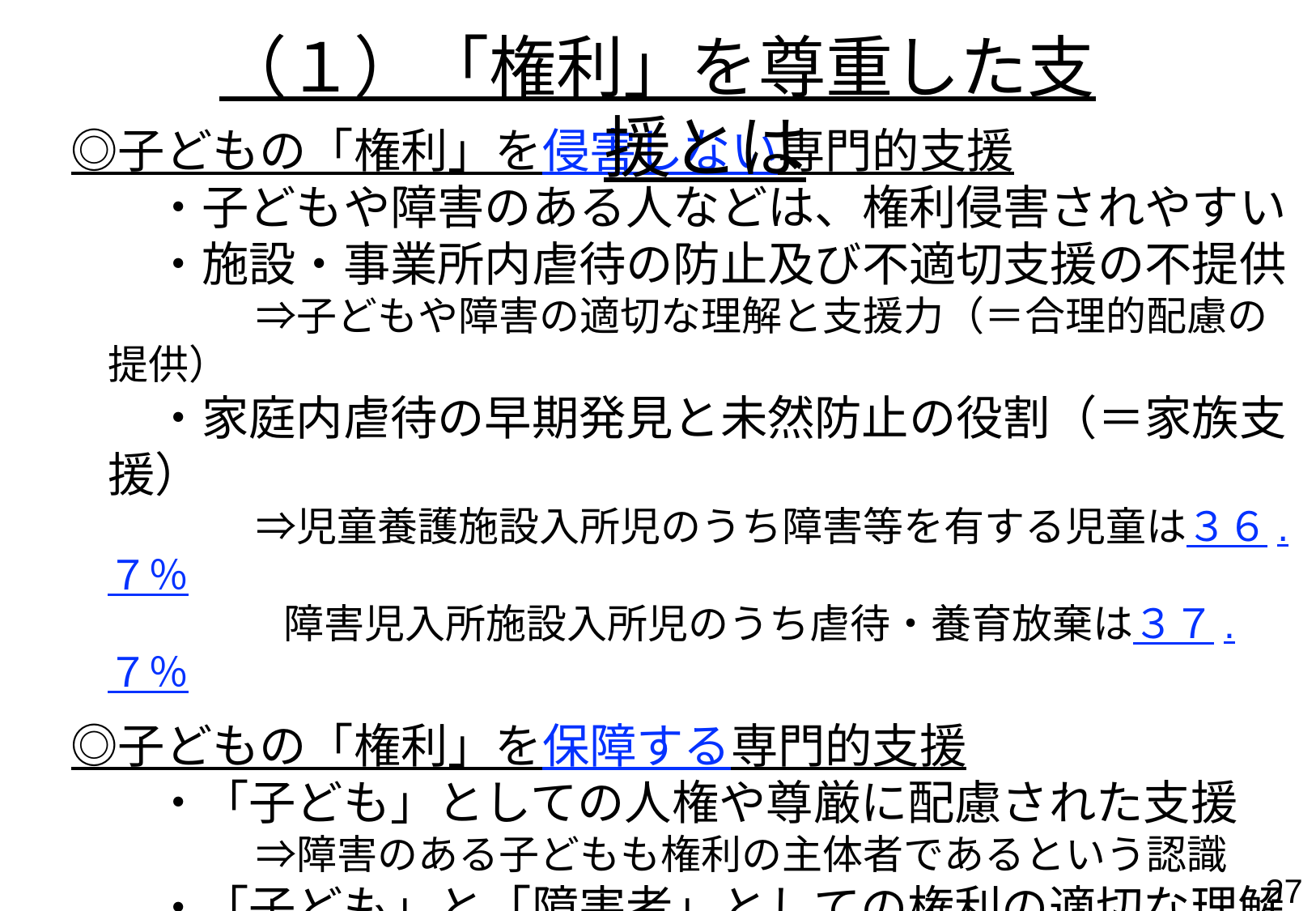

（１）「権利」を尊重した支援とは
　 ◎子どもの「権利」を侵害しない専門的支援
　　　・子どもや障害のある人などは、権利侵害されやすい
　　　・施設・事業所内虐待の防止及び不適切支援の不提供
　　　　　　⇒子どもや障害の適切な理解と支援力（＝合理的配慮の提供）
　　　・家庭内虐待の早期発見と未然防止の役割（＝家族支援）
　　　　　　⇒児童養護施設入所児のうち障害等を有する児童は３６.７％
　　　 　　 　 障害児入所施設入所児のうち虐待・養育放棄は３７.７％
　 ◎子どもの「権利」を保障する専門的支援
　　　・「子ども」としての人権や尊厳に配慮された支援
　　　　　　⇒障害のある子どもも権利の主体者であるという認識
　　　・「子ども」と「障害者」としての権利の適切な理解と対応
　　　　　　⇒子ども期に必要な経験、体験、学習の保障
　　　・権利を意識した、未来志向型、将来につながる支援
　　　　　　⇒共生社会の実現、意思決定に基づく自分らしい暮らしの実現

27